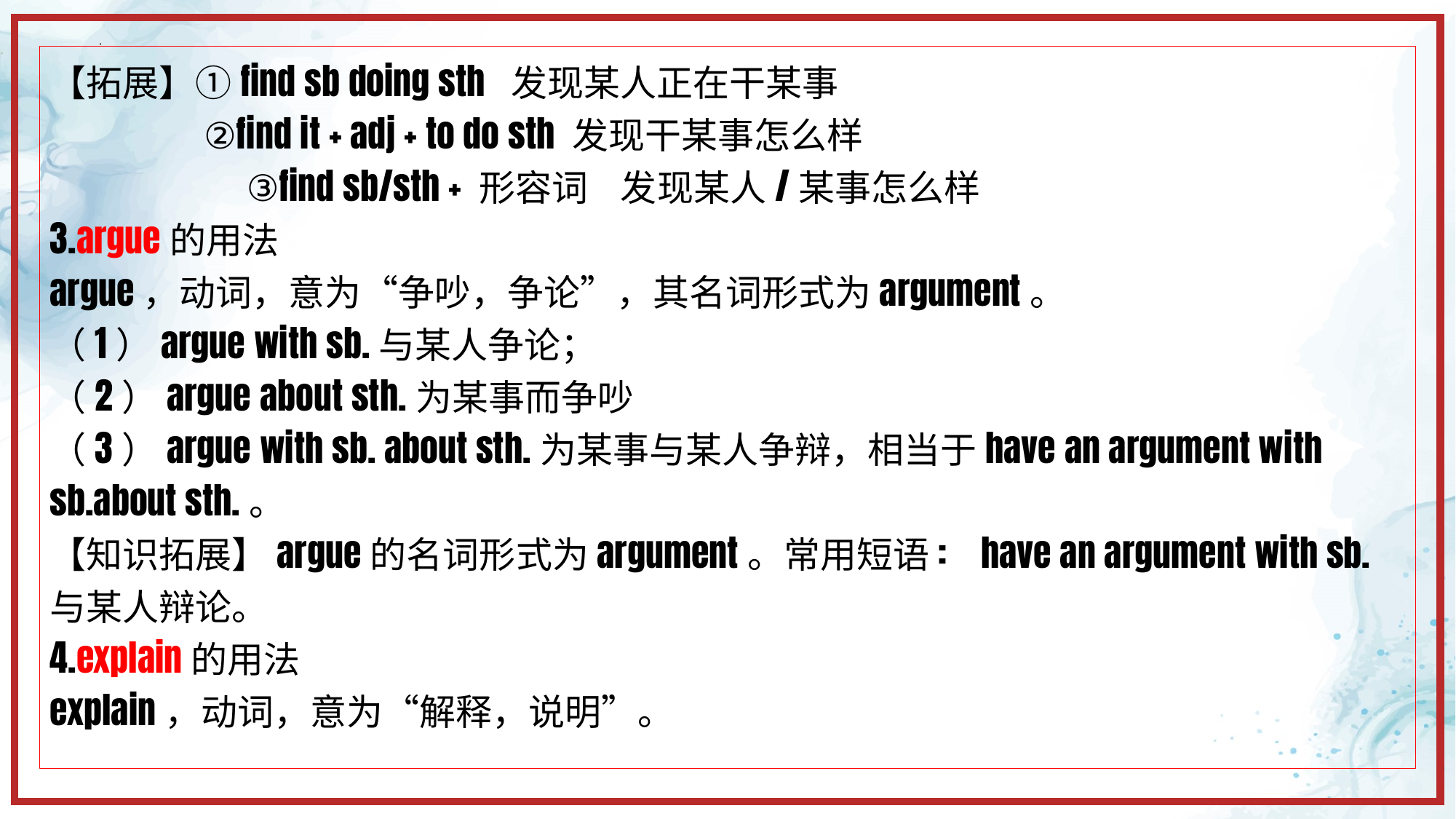

【拓展】①find sb doing sth  发现某人正在干某事
                  ②find it + adj + to do sth 发现干某事怎么样
                       ③find sb/sth + 形容词    发现某人/某事怎么样
3.argue的用法
argue，动词，意为“争吵，争论”，其名词形式为argument。
（1）argue with sb.与某人争论；
（2）argue about sth.为某事而争吵
（3）argue with sb. about sth.为某事与某人争辩，相当于have an argument with sb.about sth.。
【知识拓展】argue的名词形式为argument。常用短语:    have an argument with sb.与某人辩论。
4.explain的用法
explain，动词，意为“解释，说明”。